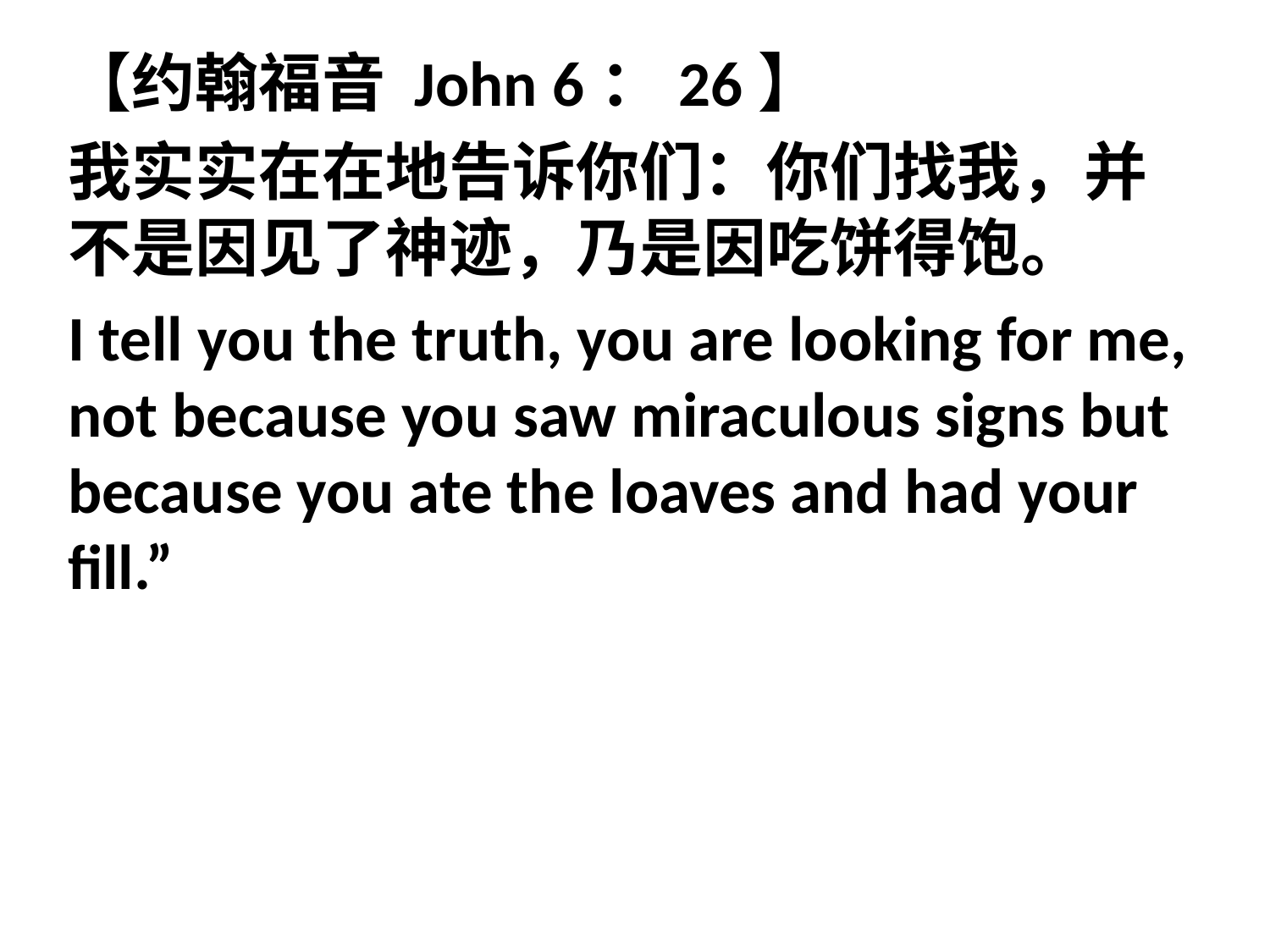

【约翰福音 John 6：26】
我实实在在地告诉你们：你们找我，并不是因见了神迹，乃是因吃饼得饱。
I tell you the truth, you are looking for me, not because you saw miraculous signs but because you ate the loaves and had your fill.”